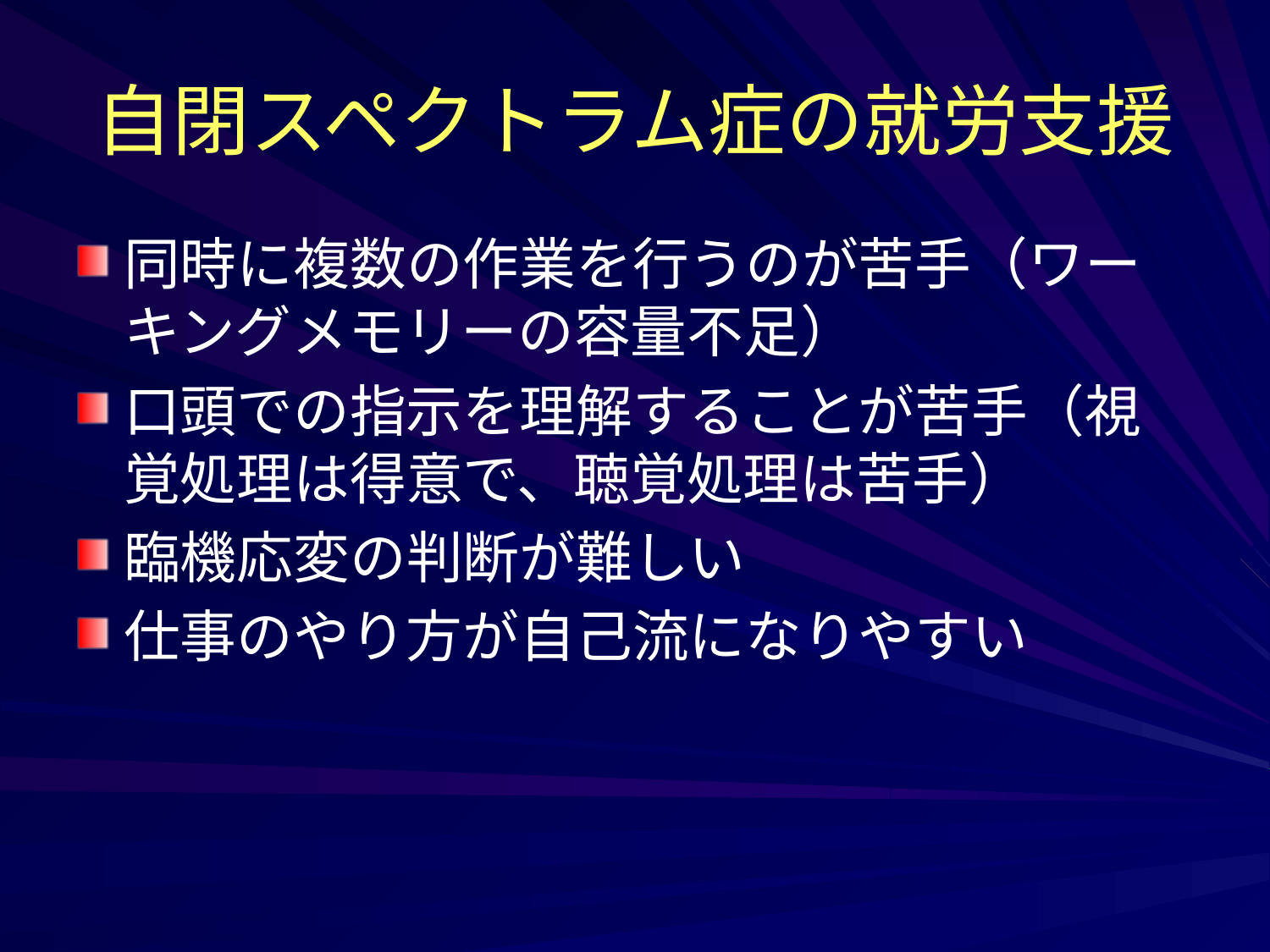

# 自閉スペクトラム症の就労支援
同時に複数の作業を行うのが苦手（ワーキングメモリーの容量不足）
口頭での指示を理解することが苦手（視覚処理は得意で、聴覚処理は苦手）
臨機応変の判断が難しい
仕事のやり方が自己流になりやすい